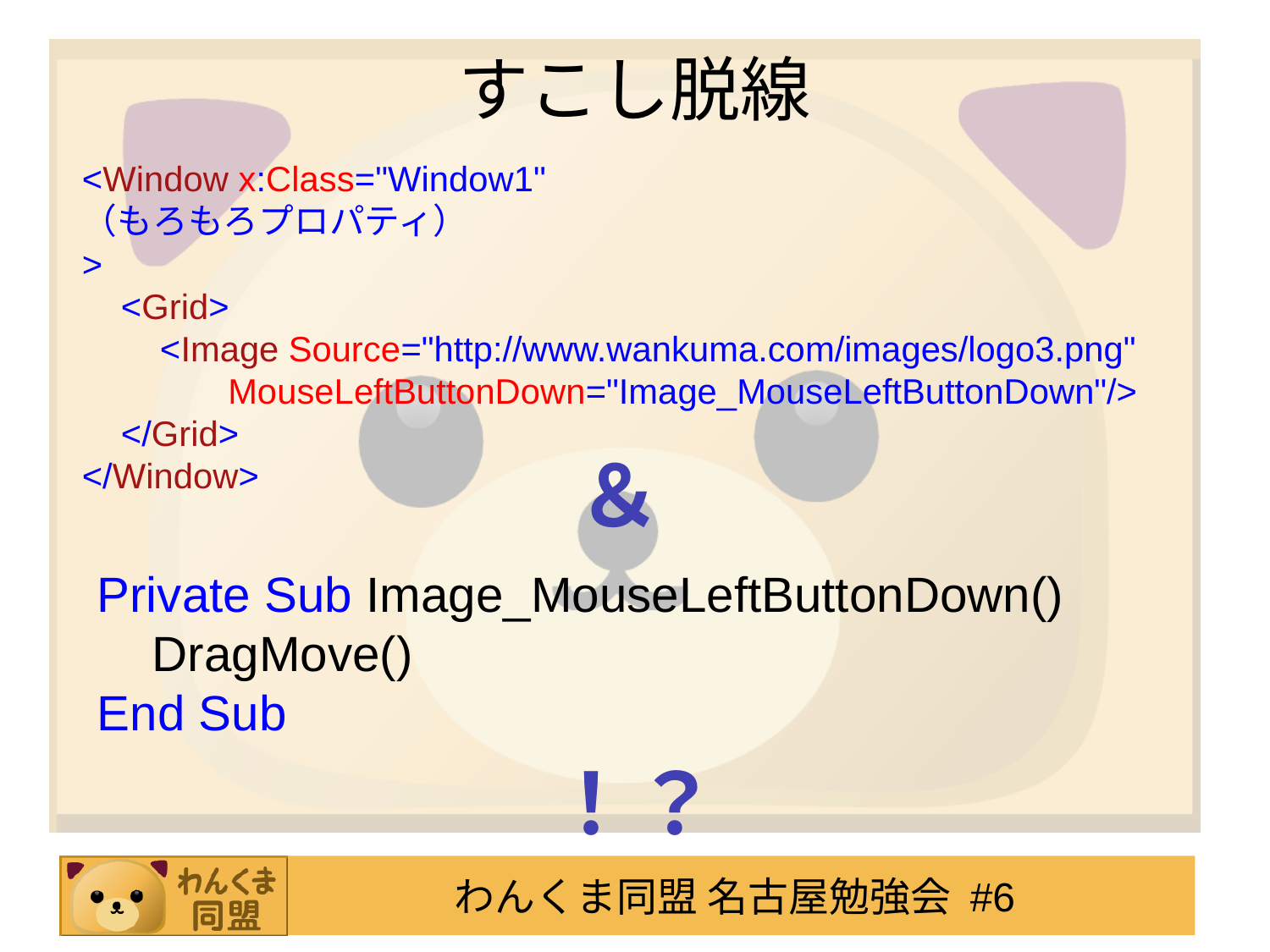

# すこし脱線
<Window x:Class="Window1"
（もろもろプロパティ）
>
    <Grid>
        <Image Source="http://www.wankuma.com/images/logo3.png"
               MouseLeftButtonDown="Image_MouseLeftButtonDown"/>
    </Grid>
</Window>
＆
Private Sub Image_MouseLeftButtonDown()
    DragMove()
End Sub
！？